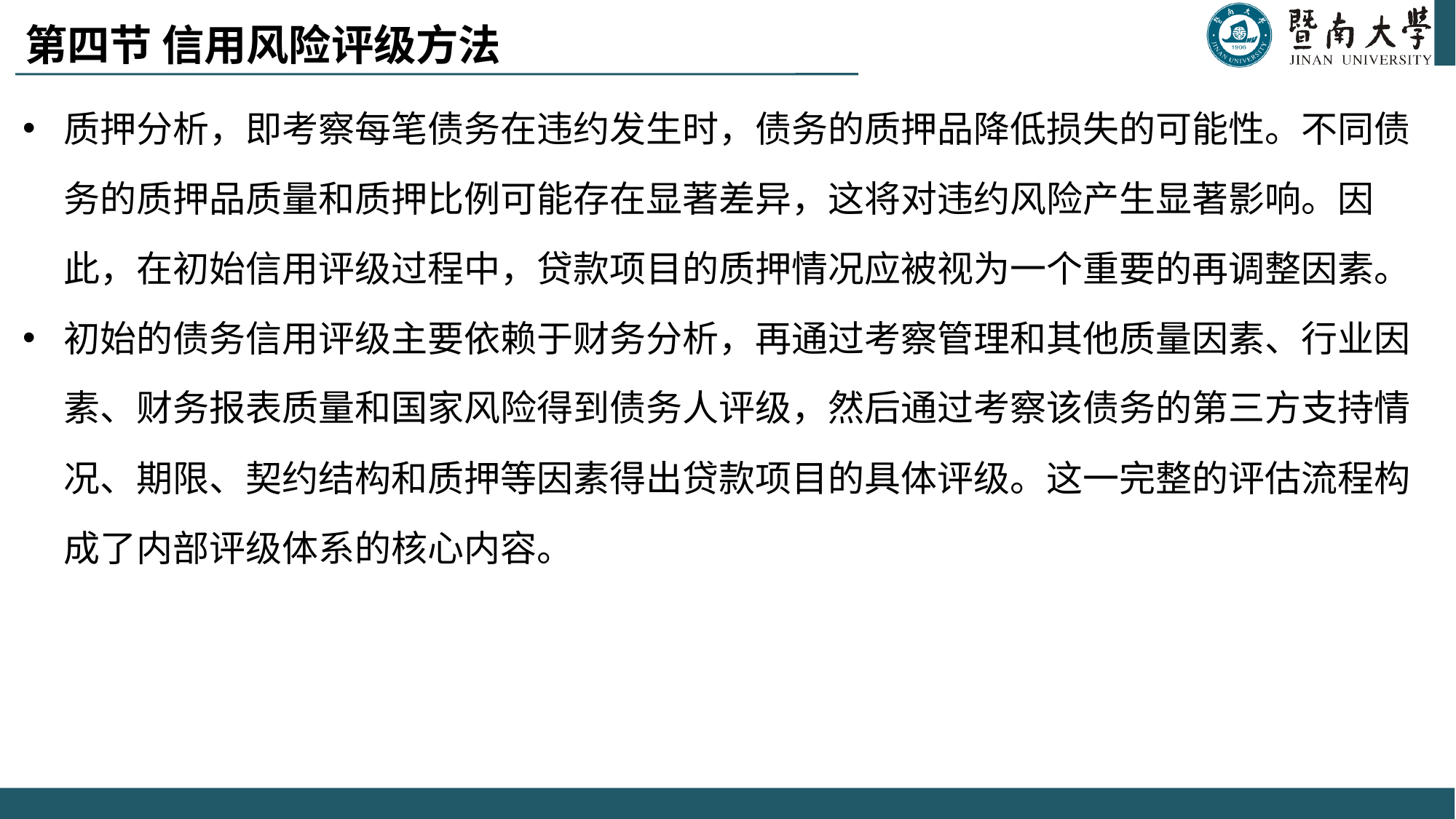

# 第四节 信用风险评级方法
质押分析，即考察每笔债务在违约发生时，债务的质押品降低损失的可能性。不同债务的质押品质量和质押比例可能存在显著差异，这将对违约风险产生显著影响。因此，在初始信用评级过程中，贷款项目的质押情况应被视为一个重要的再调整因素。
初始的债务信用评级主要依赖于财务分析，再通过考察管理和其他质量因素、行业因素、财务报表质量和国家风险得到债务人评级，然后通过考察该债务的第三方支持情况、期限、契约结构和质押等因素得出贷款项目的具体评级。这一完整的评估流程构成了内部评级体系的核心内容。